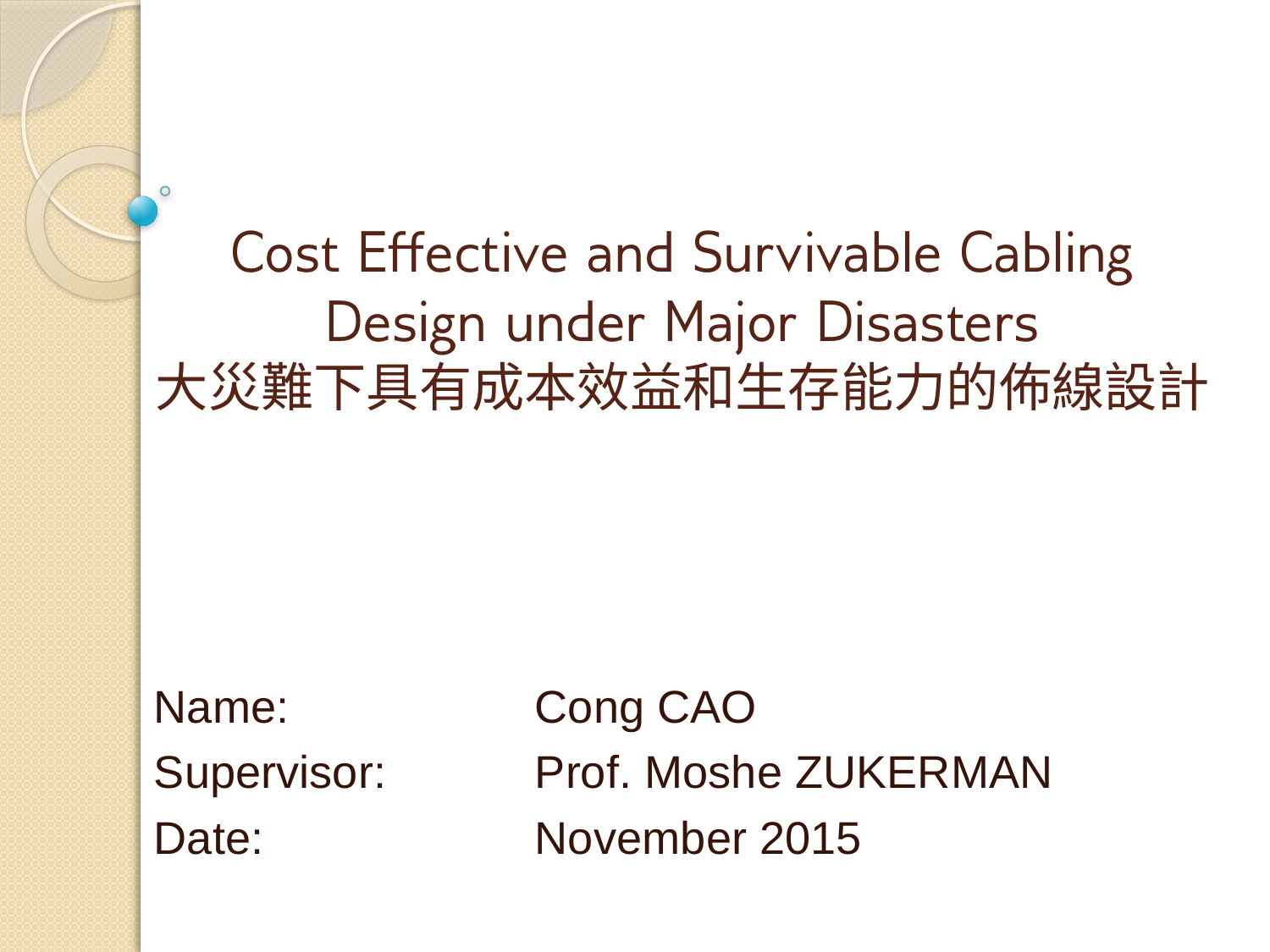

# Cost Effective and Survivable Cabling Design under Major Disasters 大災難下具有成本效益和生存能力的佈線設計
Name:		Cong CAO
Supervisor: 		Prof. Moshe ZUKERMAN
Date:			November 2015